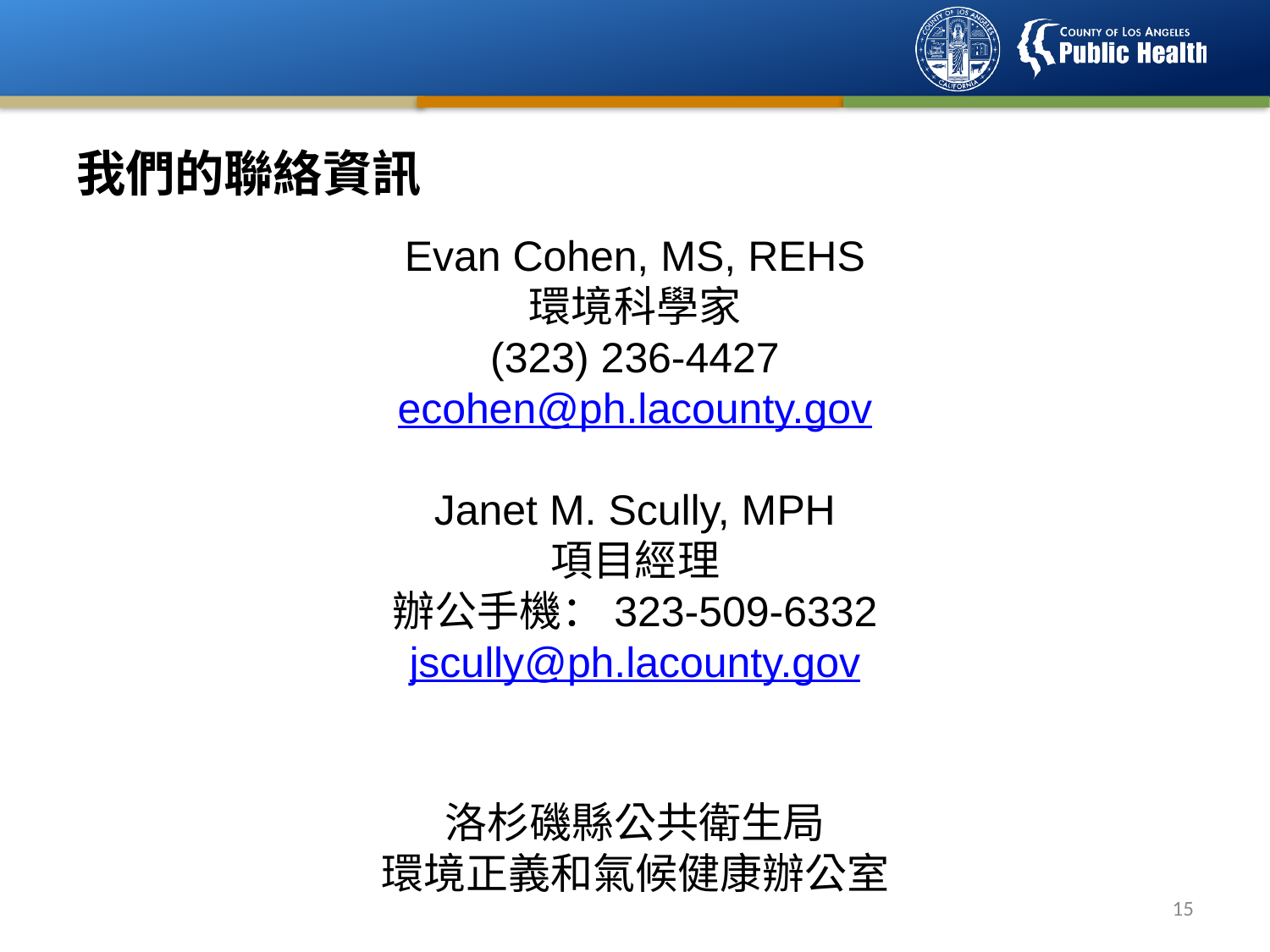

# 我們的聯絡資訊
Evan Cohen, MS, REHS
環境科學家
(323) 236-4427
ecohen@ph.lacounty.gov

Janet M. Scully, MPH
項目經理
辦公手機：323-509-6332
jscully@ph.lacounty.gov

洛杉磯縣公共衛生局
環境正義和氣候健康辦公室
15